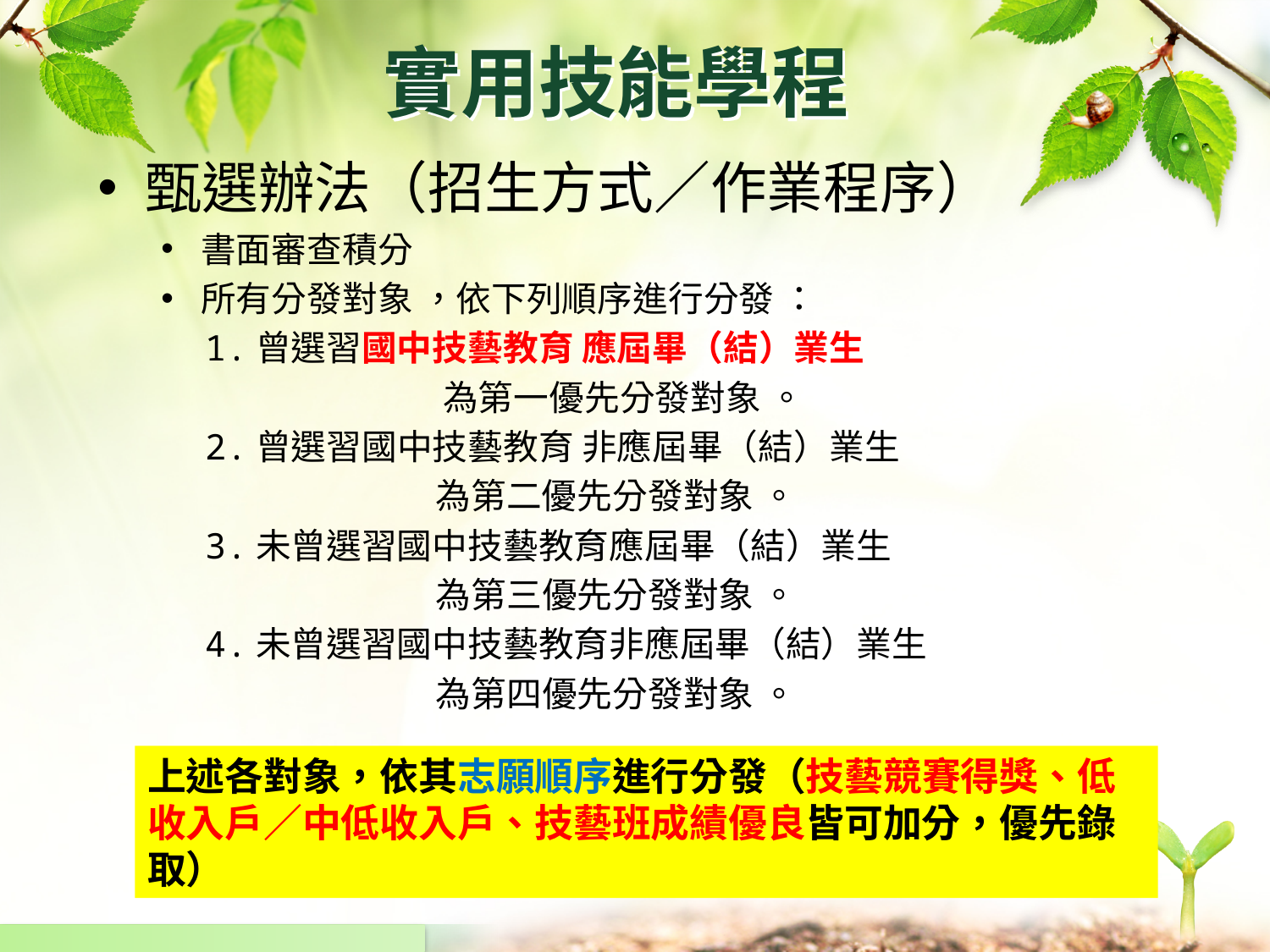

# 實用技能學程
甄選辦法（招生方式／作業程序）
書面審查積分
所有分發對象 ，依下列順序進行分發 ：
　1.曾選習國中技藝教育 應屆畢（結）業生
                                  為第一優先分發對象 。
　2.曾選習國中技藝教育 非應屆畢（結）業生
                                  為第二優先分發對象 。
　3.未曾選習國中技藝教育應屆畢（結）業生
                                  為第三優先分發對象 。
　4.未曾選習國中技藝教育非應屆畢（結）業生
                                  為第四優先分發對象 。

上述各對象，依其志願順序進行分發（技藝競賽得獎、低收入戶／中低收入戶、技藝班成績優良皆可加分，優先錄取）